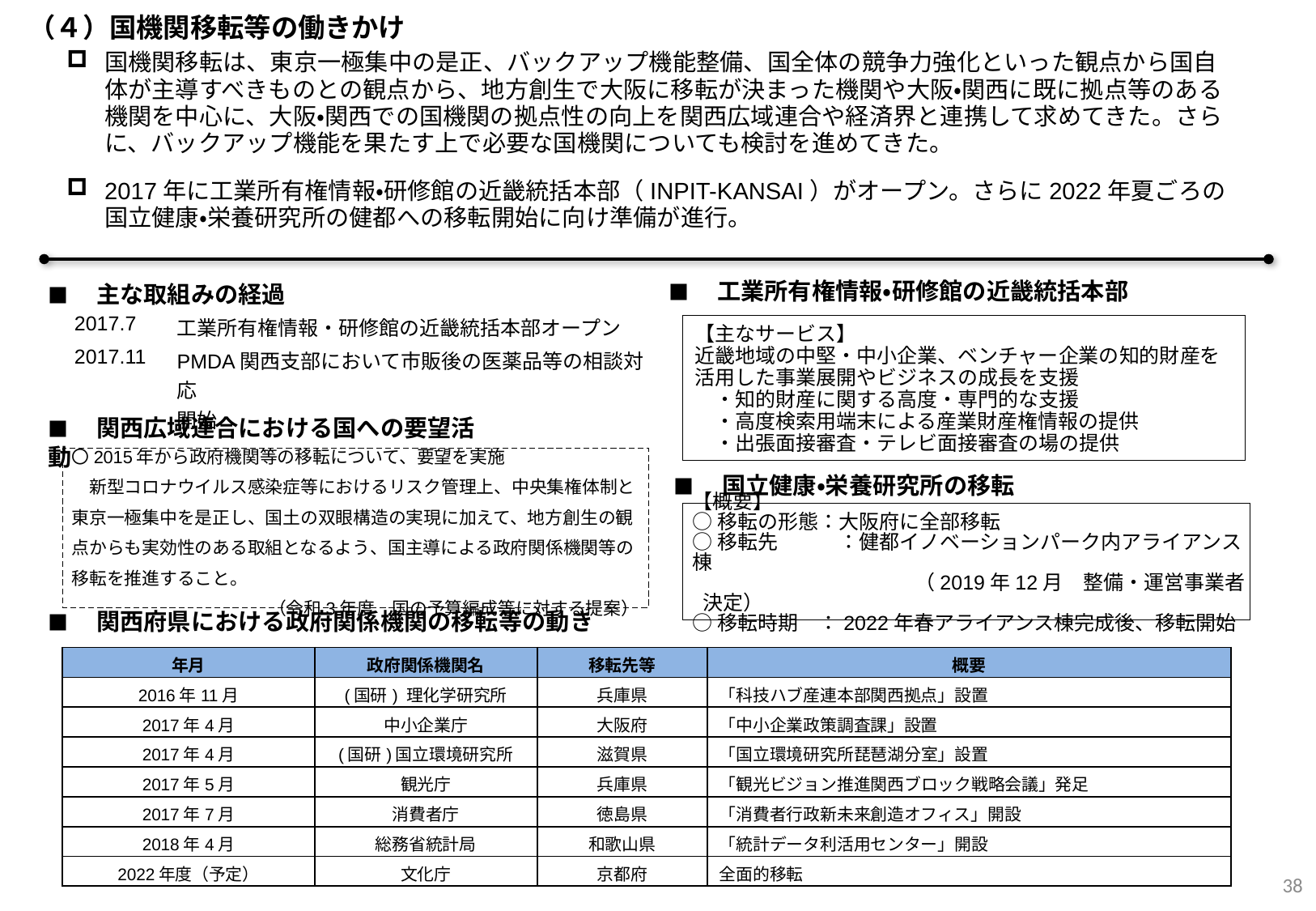

（４）国機関移転等の働きかけ
国機関移転は、東京一極集中の是正、バックアップ機能整備、国全体の競争力強化といった観点から国自体が主導すべきものとの観点から、地方創生で大阪に移転が決まった機関や大阪・関西に既に拠点等のある機関を中心に、大阪・関西での国機関の拠点性の向上を関西広域連合や経済界と連携して求めてきた。さらに、バックアップ機能を果たす上で必要な国機関についても検討を進めてきた。
2017年に工業所有権情報・研修館の近畿統括本部（INPIT-KANSAI）がオープン。さらに2022年夏ごろの国立健康・栄養研究所の健都への移転開始に向け準備が進行。
■　工業所有権情報・研修館の近畿統括本部
■　主な取組みの経過
| 2017.7 | 工業所有権情報・研修館の近畿統括本部オープン |
| --- | --- |
| 2017.11 | PMDA関西支部において市販後の医薬品等の相談対応 開始 |
【主なサービス】
近畿地域の中堅・中小企業、ベンチャー企業の知的財産を活用した事業展開やビジネスの成長を支援
　・知的財産に関する高度・専門的な支援
　・高度検索用端末による産業財産権情報の提供
　・出張面接審査・テレビ面接審査の場の提供
■　関西広域連合における国への要望活動
〇2015年から政府機関等の移転について、要望を実施
　新型コロナウイルス感染症等におけるリスク管理上、中央集権体制と東京一極集中を是正し、国土の双眼構造の実現に加えて、地方創生の観点からも実効性のある取組となるよう、国主導による政府関係機関等の移転を推進すること。
（令和3年度　国の予算編成等に対する提案）
■　国立健康・栄養研究所の移転
【概要】
○移転の形態：大阪府に全部移転
○移転先　　　：健都イノベーションパーク内アライアンス棟
　　　　　　　　　　　（2019年12月　整備・運営事業者決定）
○移転時期　：2022年春アライアンス棟完成後、移転開始
■　関西府県における政府関係機関の移転等の動き
| 年月 | 政府関係機関名 | 移転先等 | 概要 |
| --- | --- | --- | --- |
| 2016年11月 | (国研) 理化学研究所 | 兵庫県 | 「科技ハブ産連本部関西拠点」設置 |
| 2017年4月 | 中小企業庁 | 大阪府 | 「中小企業政策調査課」設置 |
| 2017年4月 | (国研)国立環境研究所 | 滋賀県 | 「国立環境研究所琵琶湖分室」設置 |
| 2017年5月 | 観光庁 | 兵庫県 | 「観光ビジョン推進関西ブロック戦略会議」発足 |
| 2017年7月 | 消費者庁 | 徳島県 | 「消費者行政新未来創造オフィス」開設 |
| 2018年4月 | 総務省統計局 | 和歌山県 | 「統計データ利活用センター」開設 |
| 2022年度（予定） | 文化庁 | 京都府 | 全面的移転 |
38